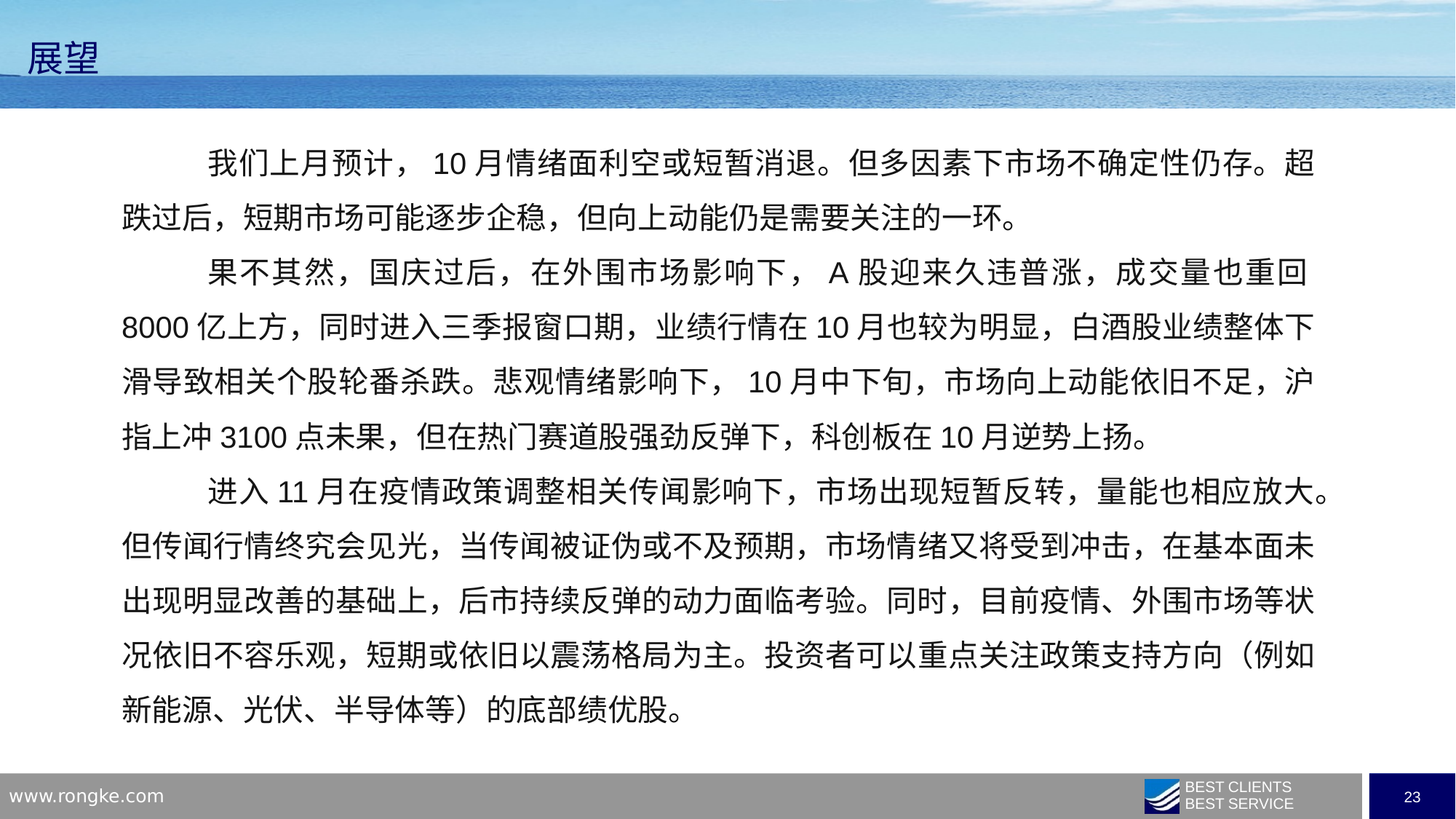

展望
我们上月预计，10月情绪面利空或短暂消退。但多因素下市场不确定性仍存。超跌过后，短期市场可能逐步企稳，但向上动能仍是需要关注的一环。
果不其然，国庆过后，在外围市场影响下，A股迎来久违普涨，成交量也重回8000亿上方，同时进入三季报窗口期，业绩行情在10月也较为明显，白酒股业绩整体下滑导致相关个股轮番杀跌。悲观情绪影响下，10月中下旬，市场向上动能依旧不足，沪指上冲3100点未果，但在热门赛道股强劲反弹下，科创板在10月逆势上扬。
进入11月在疫情政策调整相关传闻影响下，市场出现短暂反转，量能也相应放大。但传闻行情终究会见光，当传闻被证伪或不及预期，市场情绪又将受到冲击，在基本面未出现明显改善的基础上，后市持续反弹的动力面临考验。同时，目前疫情、外围市场等状况依旧不容乐观，短期或依旧以震荡格局为主。投资者可以重点关注政策支持方向（例如新能源、光伏、半导体等）的底部绩优股。